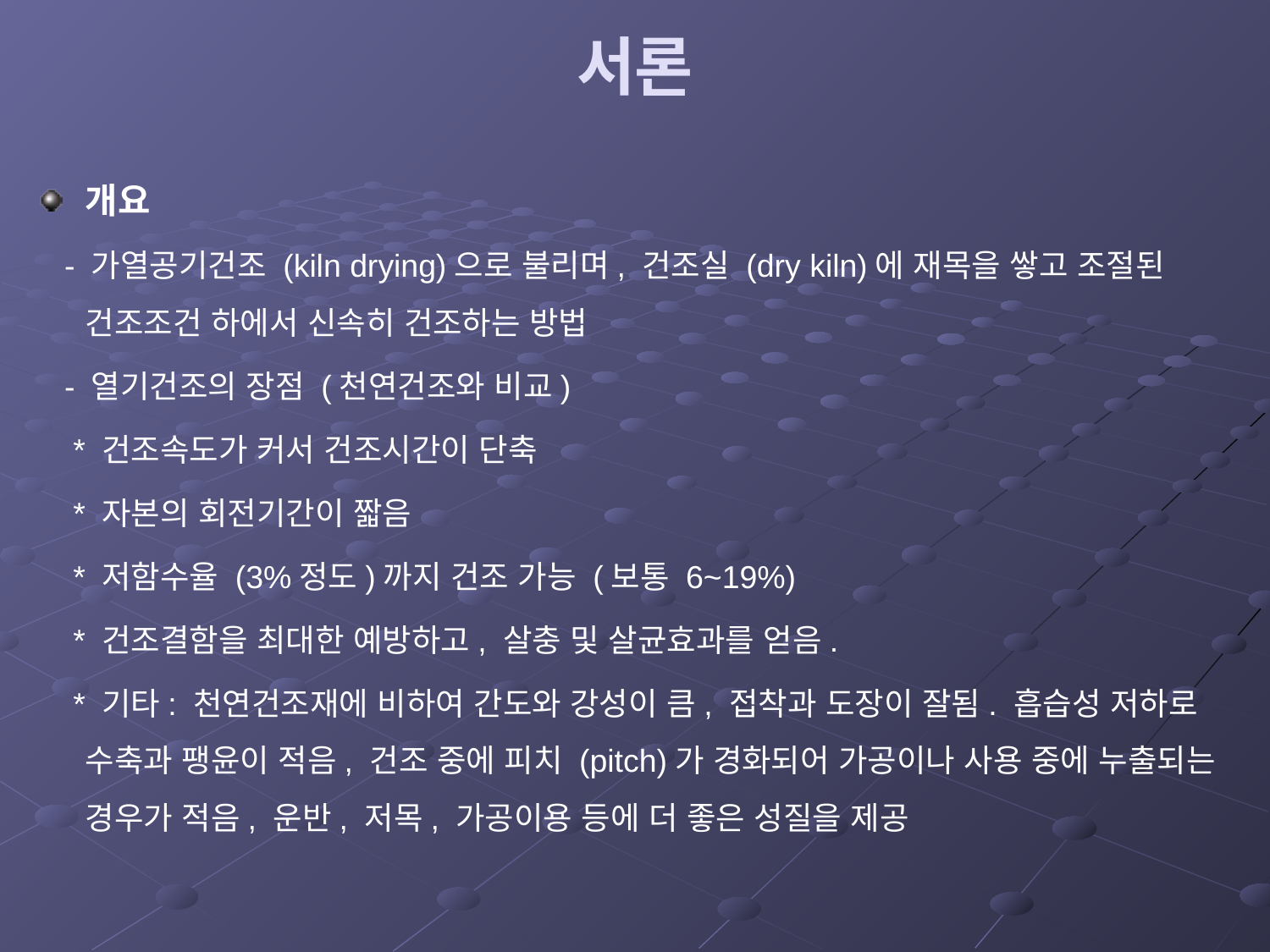

# 서론
개요
   - 가열공기건조 (kiln drying)으로 불리며, 건조실 (dry kiln)에 재목을 쌓고 조절된 건조조건 하에서 신속히 건조하는 방법
   - 열기건조의 장점 (천연건조와 비교)
    * 건조속도가 커서 건조시간이 단축
    * 자본의 회전기간이 짧음
    * 저함수율 (3%정도)까지 건조 가능 (보통 6~19%)
    * 건조결함을 최대한 예방하고, 살충 및 살균효과를 얻음.
    * 기타: 천연건조재에 비하여 간도와 강성이 큼, 접착과 도장이 잘됨. 흡습성 저하로 수축과 팽윤이 적음, 건조 중에 피치 (pitch)가 경화되어 가공이나 사용 중에 누출되는 경우가 적음, 운반, 저목, 가공이용 등에 더 좋은 성질을 제공